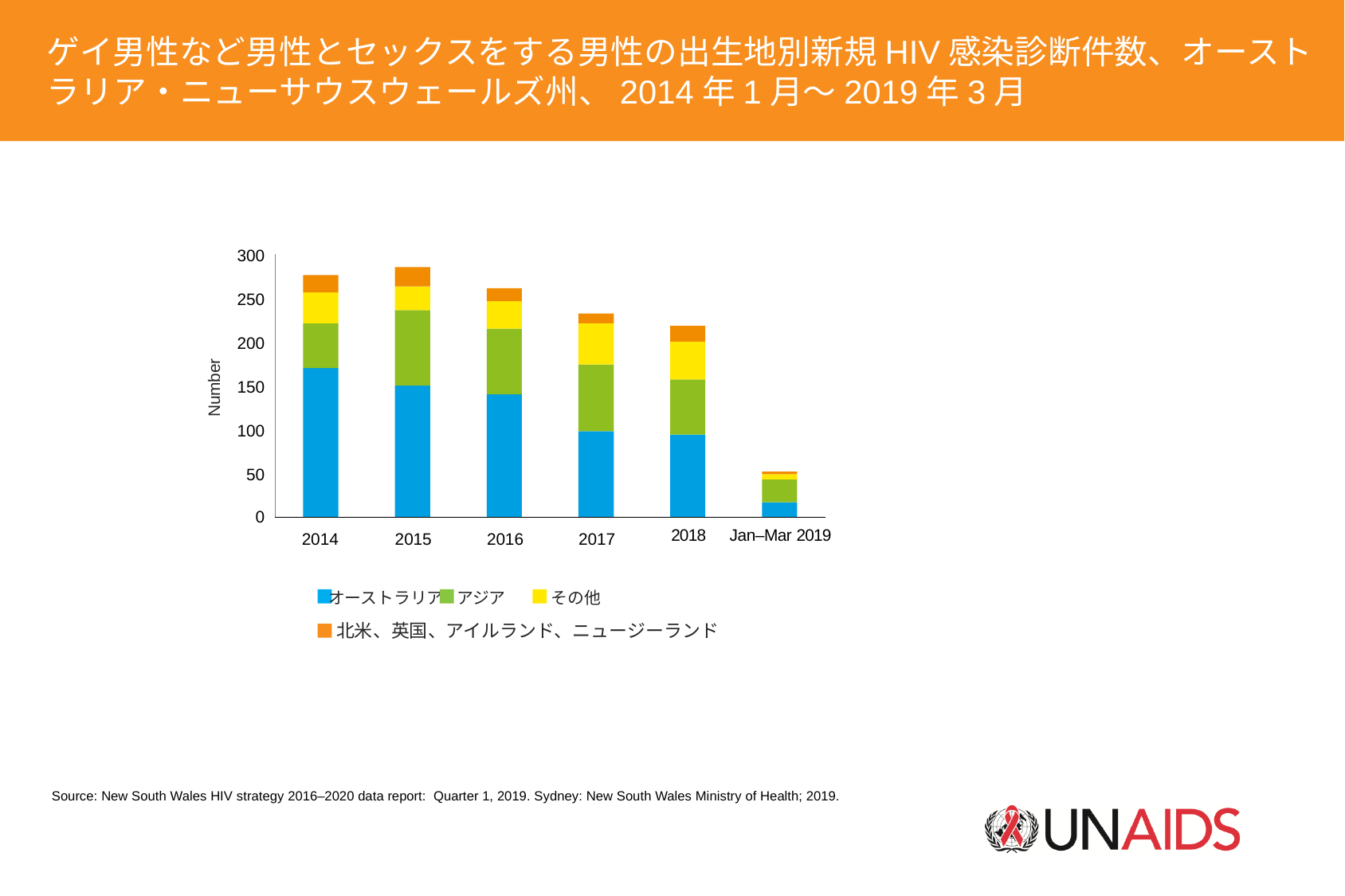

ゲイ男性など男性とセックスをする男性の出生地別新規HIV感染診断件数、オーストラリア・ニューサウスウェールズ州、2014年1月～2019年3月
300

250

200
Number
150
100
50

0
2014
2015
2016
2017
2018
Jan–Mar 2019
オーストラリア

アジア

その他

北米、英国、アイルランド、ニュージーランド

Source: New South Wales HIV strategy 2016–2020 data report:  Quarter 1, 2019. Sydney: New South Wales Ministry of Health; 2019.